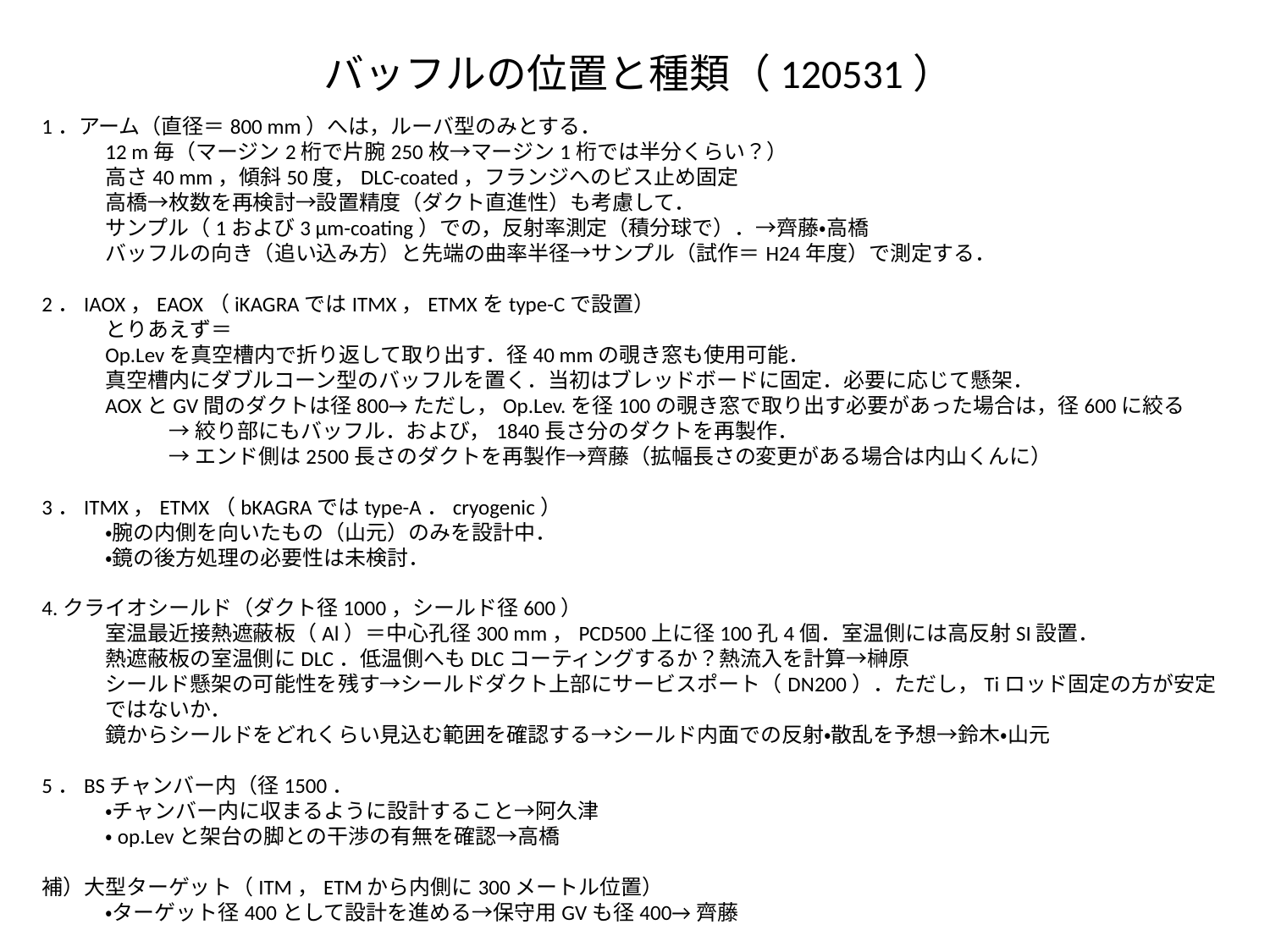

# バッフルの位置と種類（120531）
1．アーム（直径＝800 mm）へは，ルーバ型のみとする．
12 m毎（マージン2桁で片腕250枚→マージン1桁では半分くらい？）
高さ40 mm，傾斜50度，DLC-coated，フランジへのビス止め固定
高橋→枚数を再検討→設置精度（ダクト直進性）も考慮して．
サンプル（1および3 μm-coating）での，反射率測定（積分球で）．→齊藤・高橋
バッフルの向き（追い込み方）と先端の曲率半径→サンプル（試作＝H24年度）で測定する．

2．IAOX，EAOX（iKAGRAではITMX，ETMXをtype-Cで設置）
とりあえず＝
Op.Levを真空槽内で折り返して取り出す．径40 mmの覗き窓も使用可能．
真空槽内にダブルコーン型のバッフルを置く．当初はブレッドボードに固定．必要に応じて懸架．
AOXとGV間のダクトは径800→ただし，Op.Lev.を径100の覗き窓で取り出す必要があった場合は，径600に絞る
→絞り部にもバッフル．および，1840長さ分のダクトを再製作．
→エンド側は2500長さのダクトを再製作→齊藤（拡幅長さの変更がある場合は内山くんに）

3．ITMX，ETMX（bKAGRAではtype-A．cryogenic）
・腕の内側を向いたもの（山元）のみを設計中．
・鏡の後方処理の必要性は未検討．

4.クライオシールド（ダクト径1000，シールド径600）
室温最近接熱遮蔽板（Al）＝中心孔径300 mm，PCD500上に径100孔4個．室温側には高反射SI設置．
熱遮蔽板の室温側にDLC．低温側へもDLCコーティングするか？熱流入を計算→榊原
シールド懸架の可能性を残す→シールドダクト上部にサービスポート（DN200）．ただし，Tiロッド固定の方が安定ではないか．
鏡からシールドをどれくらい見込む範囲を確認する→シールド内面での反射・散乱を予想→鈴木・山元

5．BSチャンバー内（径1500．
・チャンバー内に収まるように設計すること→阿久津
・op.Levと架台の脚との干渉の有無を確認→高橋

補）大型ターゲット（ITM，ETMから内側に300メートル位置）
・ターゲット径400として設計を進める→保守用GVも径400→齊藤